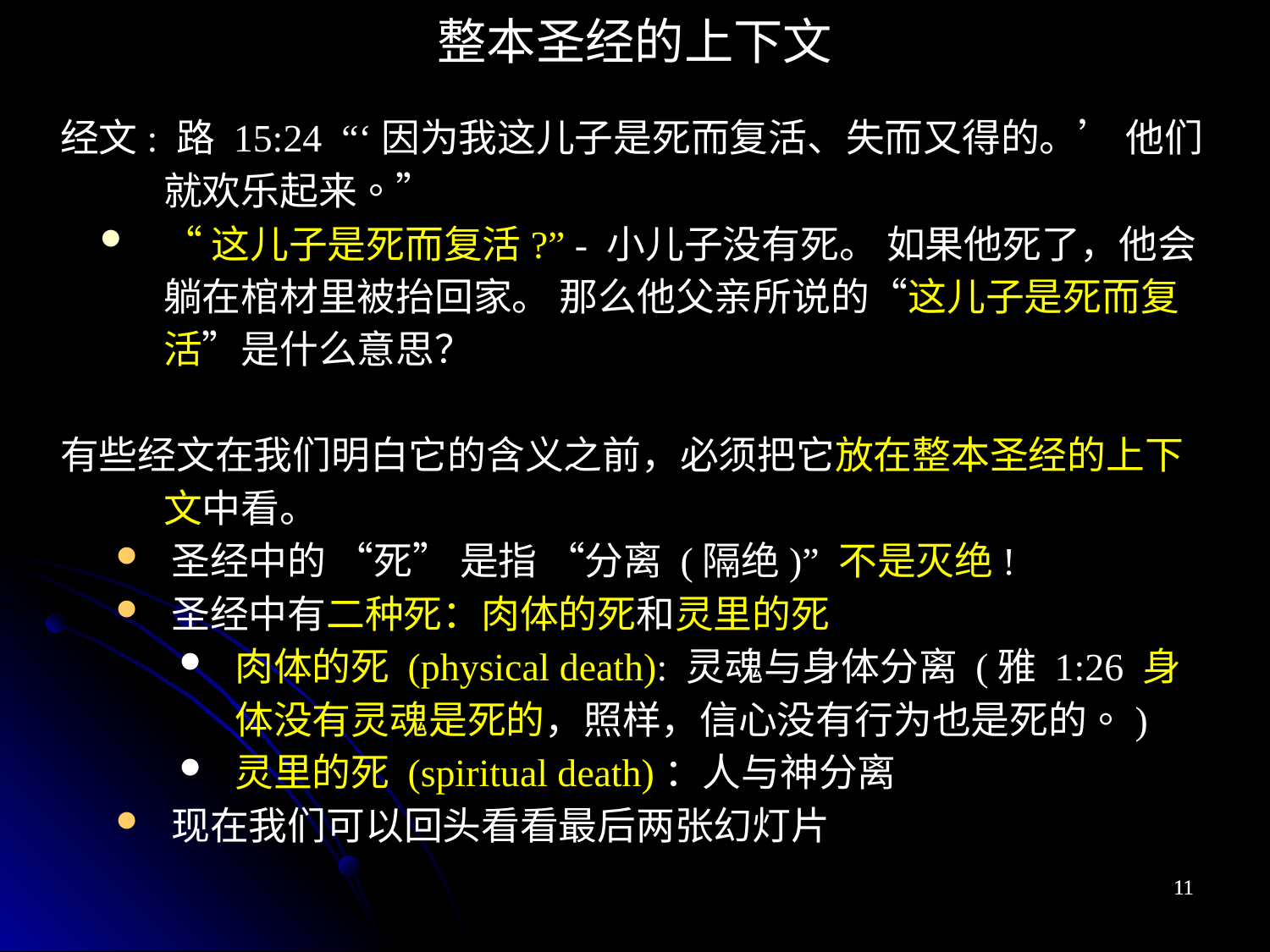

整本圣经的上下文
经文: 路 15:24  “‘因为我这儿子是死而复活、失而又得的。’ 他们就欢乐起来。”
“这儿子是死而复活?” - 小儿子没有死。 如果他死了，他会躺在棺材里被抬回家。 那么他父亲所说的“这儿子是死而复活”是什么意思？

有些经文在我们明白它的含义之前，必须把它放在整本圣经的上下文中看。
圣经中的 “死” 是指 “分离 (隔绝)” 不是灭绝!
圣经中有二种死：肉体的死和灵里的死
肉体的死 (physical death): 灵魂与身体分离 (雅 1:26 身体没有灵魂是死的，照样，信心没有行为也是死的。)
灵里的死 (spiritual death)：人与神分离
现在我们可以回头看看最后两张幻灯片

11
11